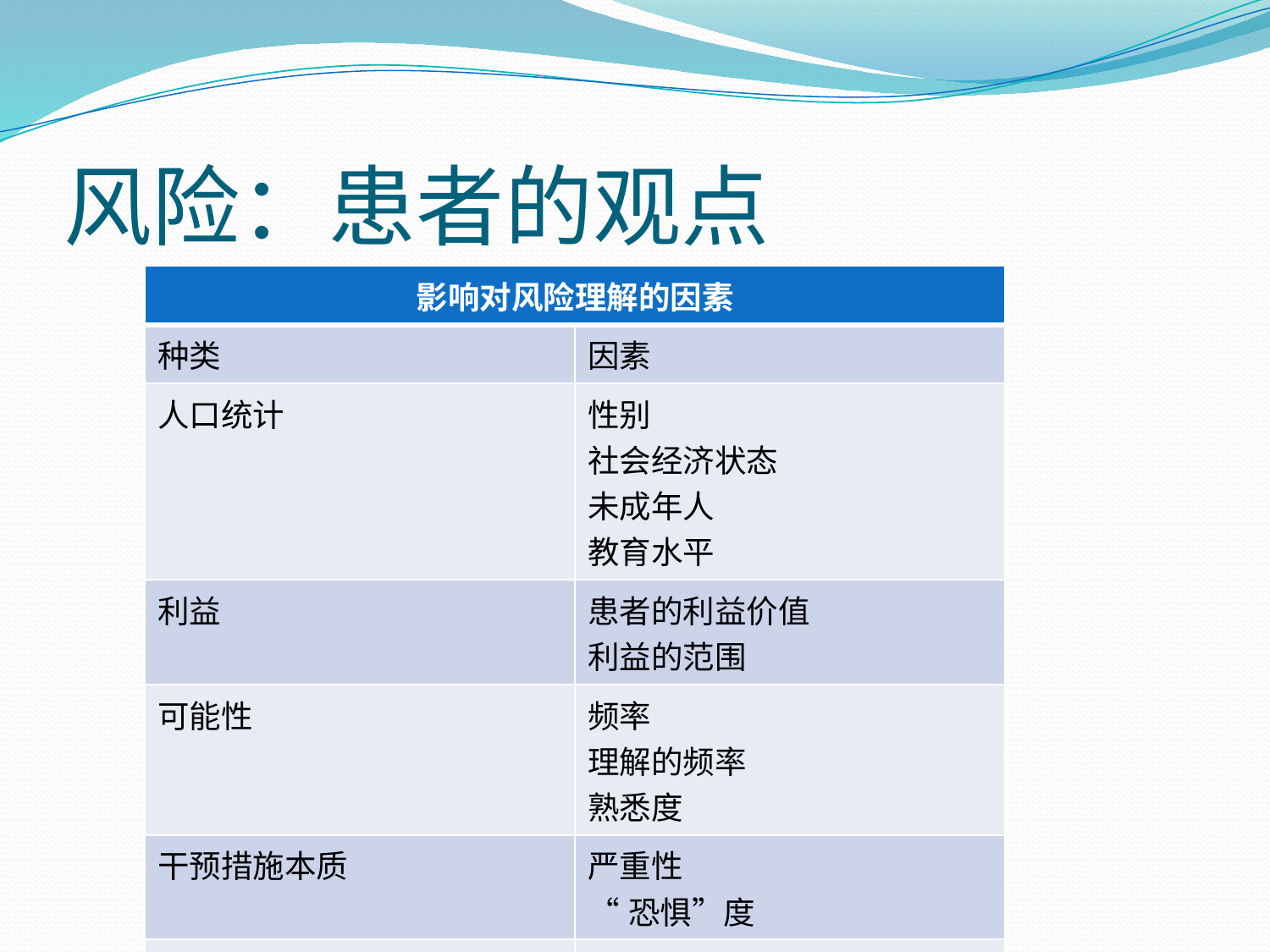

# 风险：患者的观点
| 影响对风险理解的因素 |  |
| --- | --- |
| 种类 | 因素 |
| 人口统计 | 性别 社会经济状态 未成年人 教育水平 |
| 利益 | 患者的利益价值 利益的范围 |
| 可能性 | 频率 理解的频率 熟悉度 |
| 干预措施本质 | 严重性 “恐惧”度 |
| 对措施的掌控度 | 自愿 分享 |